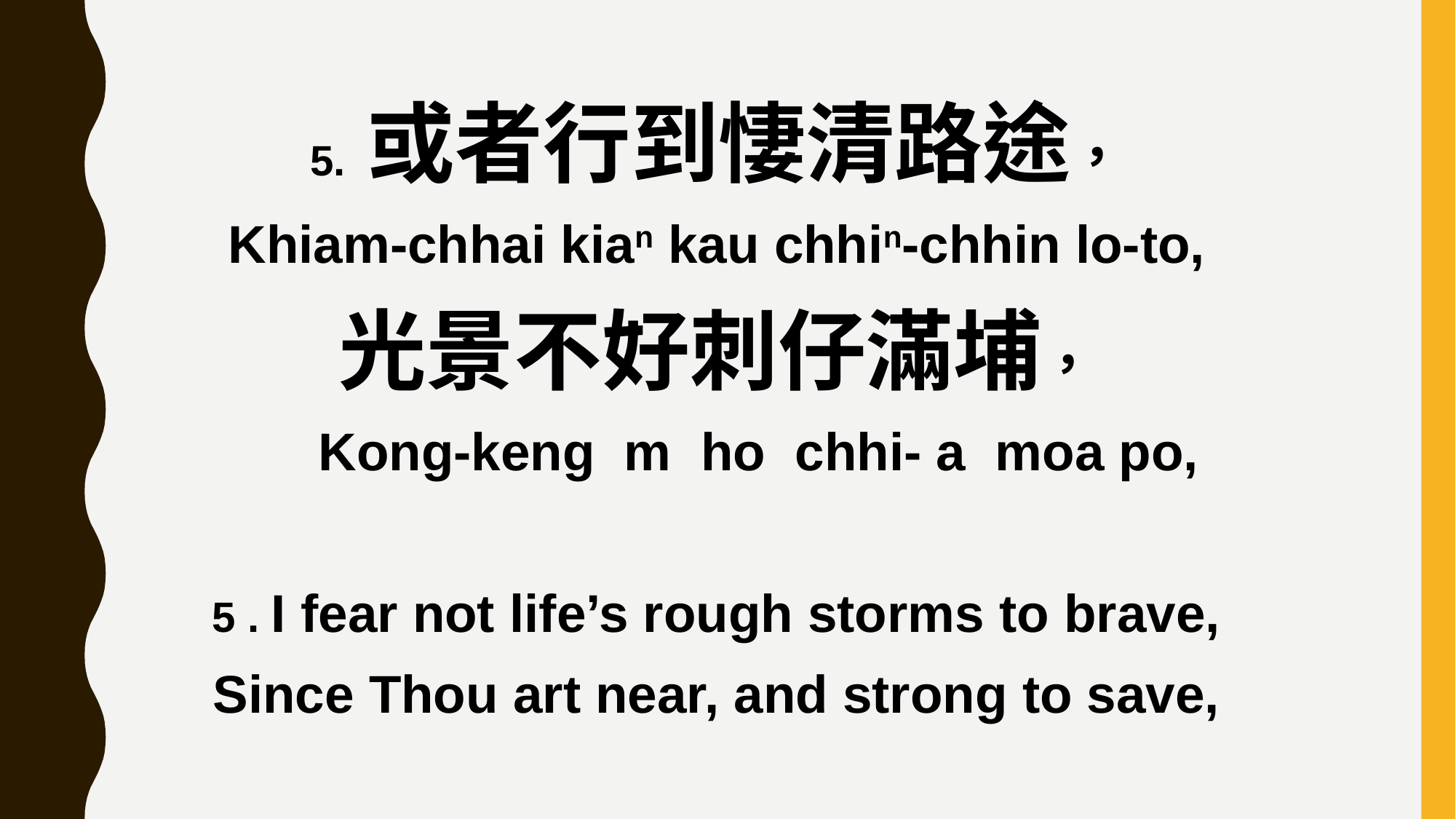

5. 或者行到悽清路途，
Khiam-chhai kian kau chhin-chhin lo-to,
光景不好刺仔滿埔，
          Kong-keng  m  ho  chhi- a  moa po,

5 . I fear not life’s rough storms to brave,
Since Thou art near, and strong to save,